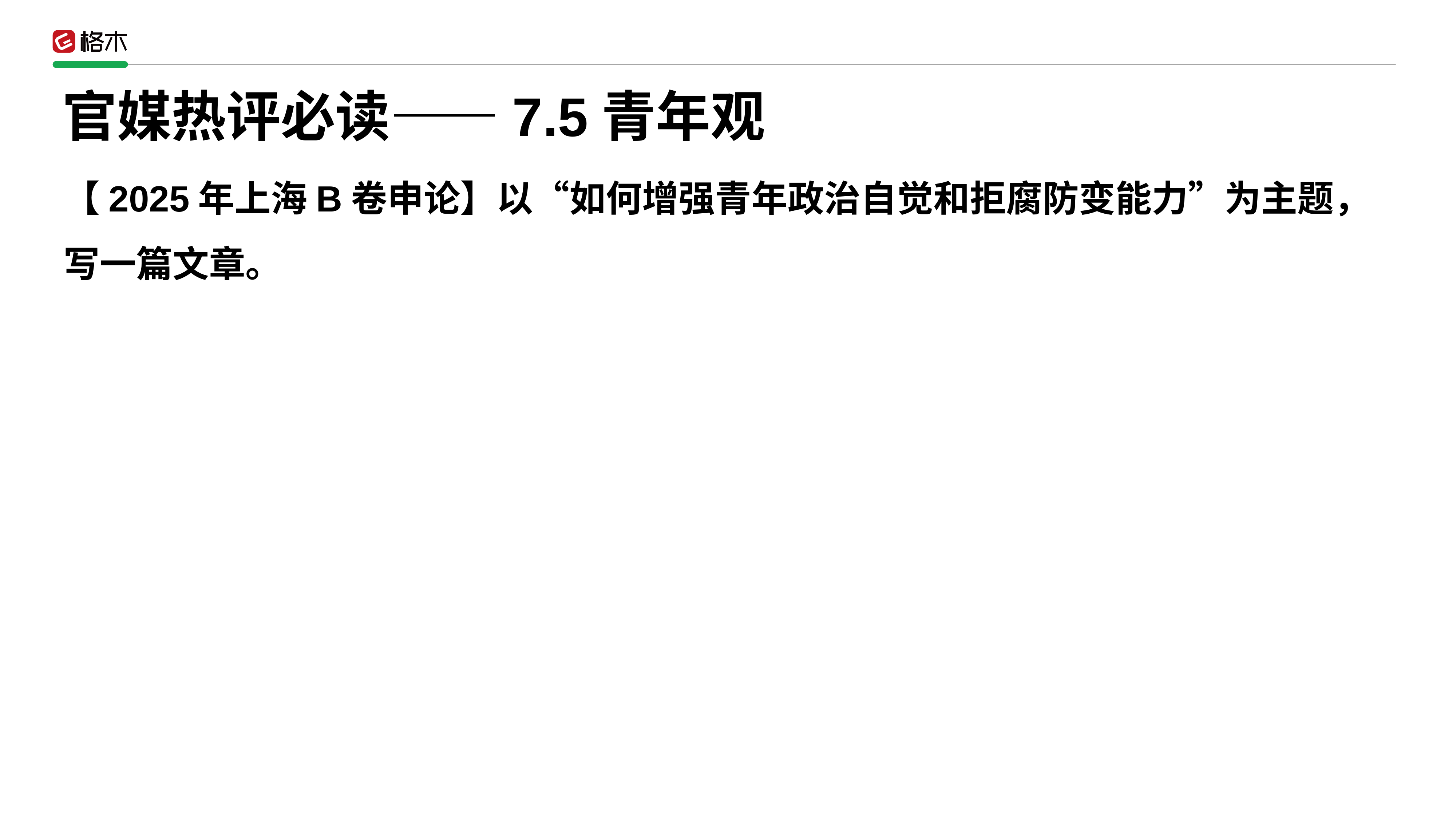

官媒热评必读——7.5青年观
【2025年上海B卷申论】以“如何增强青年政治自觉和拒腐防变能力”为主题，写一篇文章。